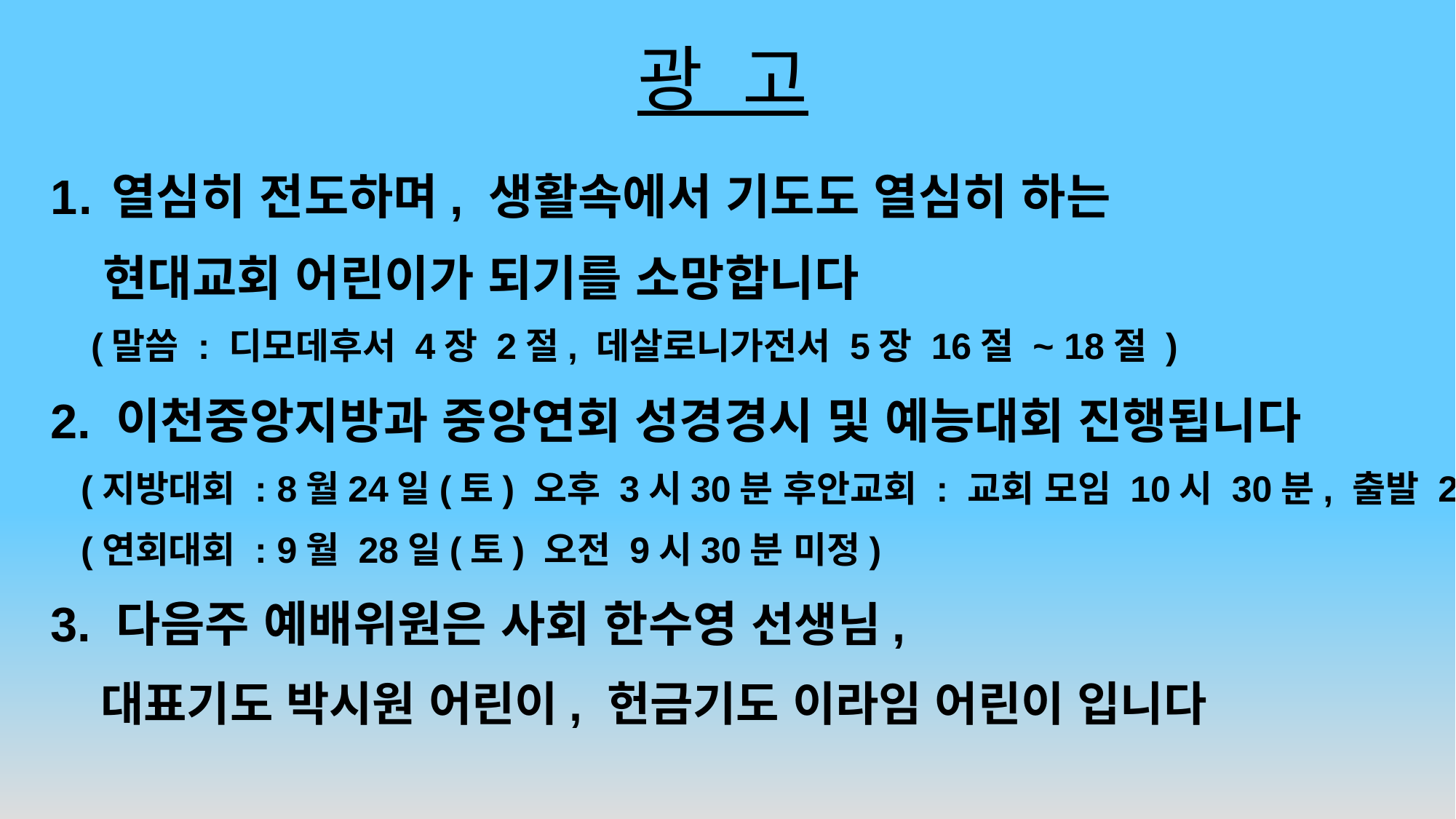

# 광  고
열심히 전도하며, 생활속에서 기도도 열심히 하는
   현대교회 어린이가 되기를 소망합니다
    (말씀 : 디모데후서 4장 2절, 데살로니가전서 5장 16절 ~ 18절 )
2. 이천중앙지방과 중앙연회 성경경시 및 예능대회 진행됩니다
   (지방대회 : 8월24일(토) 오후 3시30분 후안교회 : 교회 모임 10시 30분, 출발 2시)
   (연회대회 : 9월 28일(토) 오전 9시30분 미정)
3. 다음주 예배위원은 사회 한수영 선생님,
   대표기도 박시원 어린이, 헌금기도 이라임 어린이 입니다